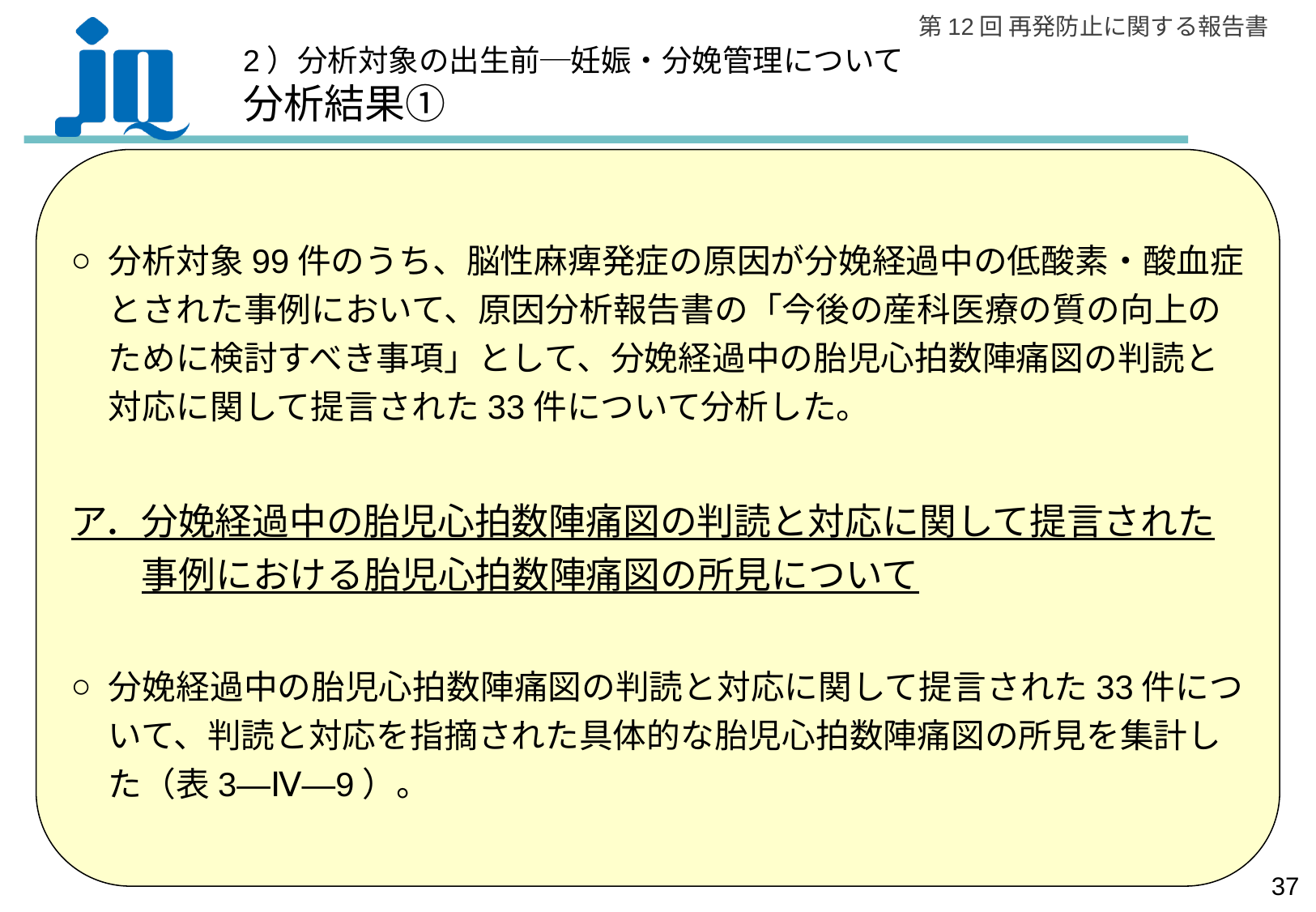

2）分析対象の出生前─妊娠・分娩管理について
分析結果①
分析対象99件のうち、脳性麻痺発症の原因が分娩経過中の低酸素・酸血症とされた事例において、原因分析報告書の「今後の産科医療の質の向上のために検討すべき事項」として、分娩経過中の胎児心拍数陣痛図の判読と対応に関して提言された33件について分析した。

ア．分娩経過中の胎児心拍数陣痛図の判読と対応に関して提言された事例における胎児心拍数陣痛図の所見について

分娩経過中の胎児心拍数陣痛図の判読と対応に関して提言された33件について、判読と対応を指摘された具体的な胎児心拍数陣痛図の所見を集計した（表3―Ⅳ―9）。
37